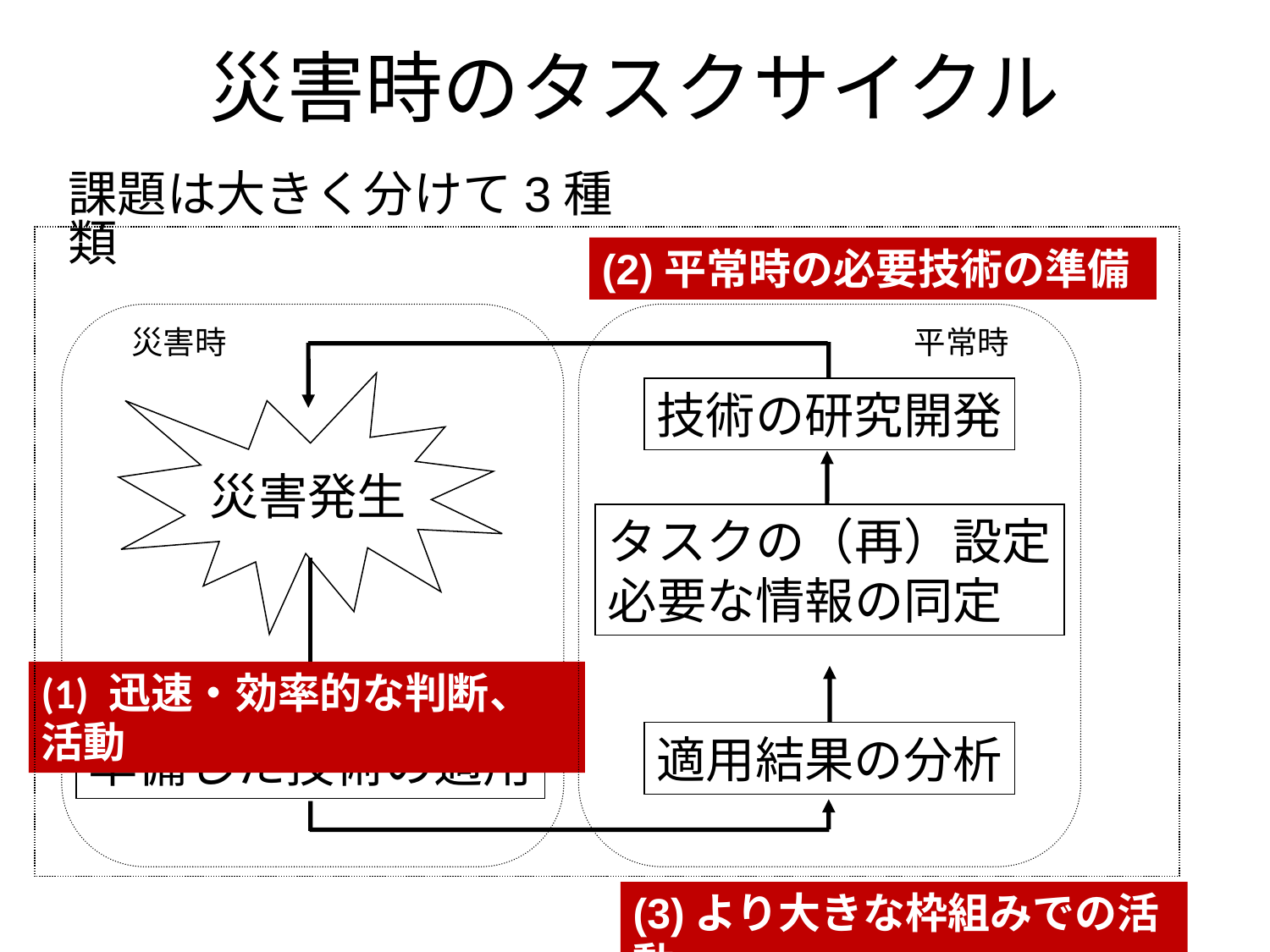

# 災害時のタスクサイクル
課題は大きく分けて3種類

(2)平常時の必要技術の準備

平常時
災害時

災害発生
技術の研究開発

タスクの（再）設定
必要な情報の同定

(1) 迅速・効率的な判断、活動

適用結果の分析
準備した技術の適用

(3)より大きな枠組みでの活動